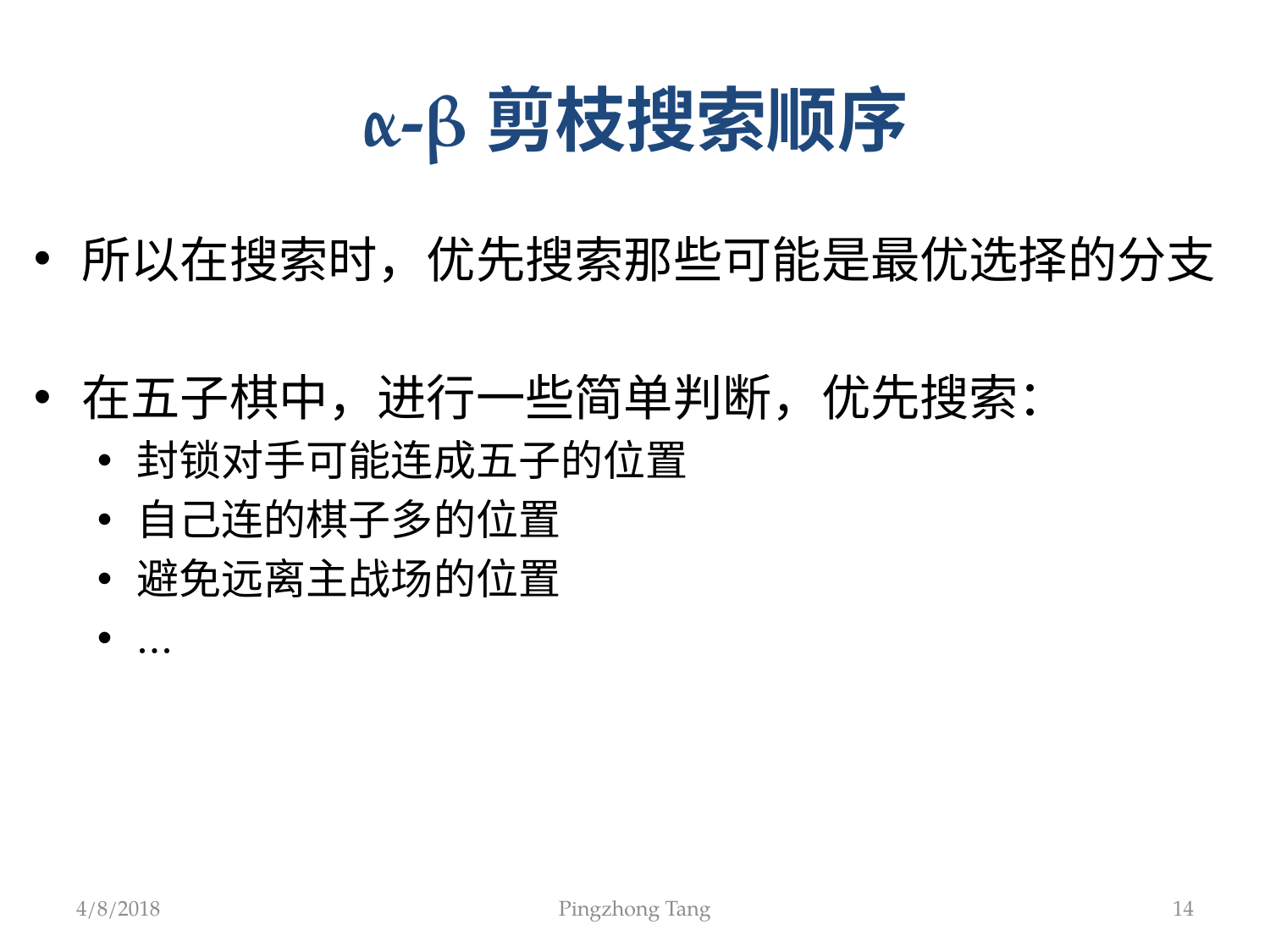

# α-β剪枝搜索顺序
所以在搜索时，优先搜索那些可能是最优选择的分支

在五子棋中，进行一些简单判断，优先搜索：
封锁对手可能连成五子的位置
自己连的棋子多的位置
避免远离主战场的位置
…
4/8/2018
Pingzhong Tang
14